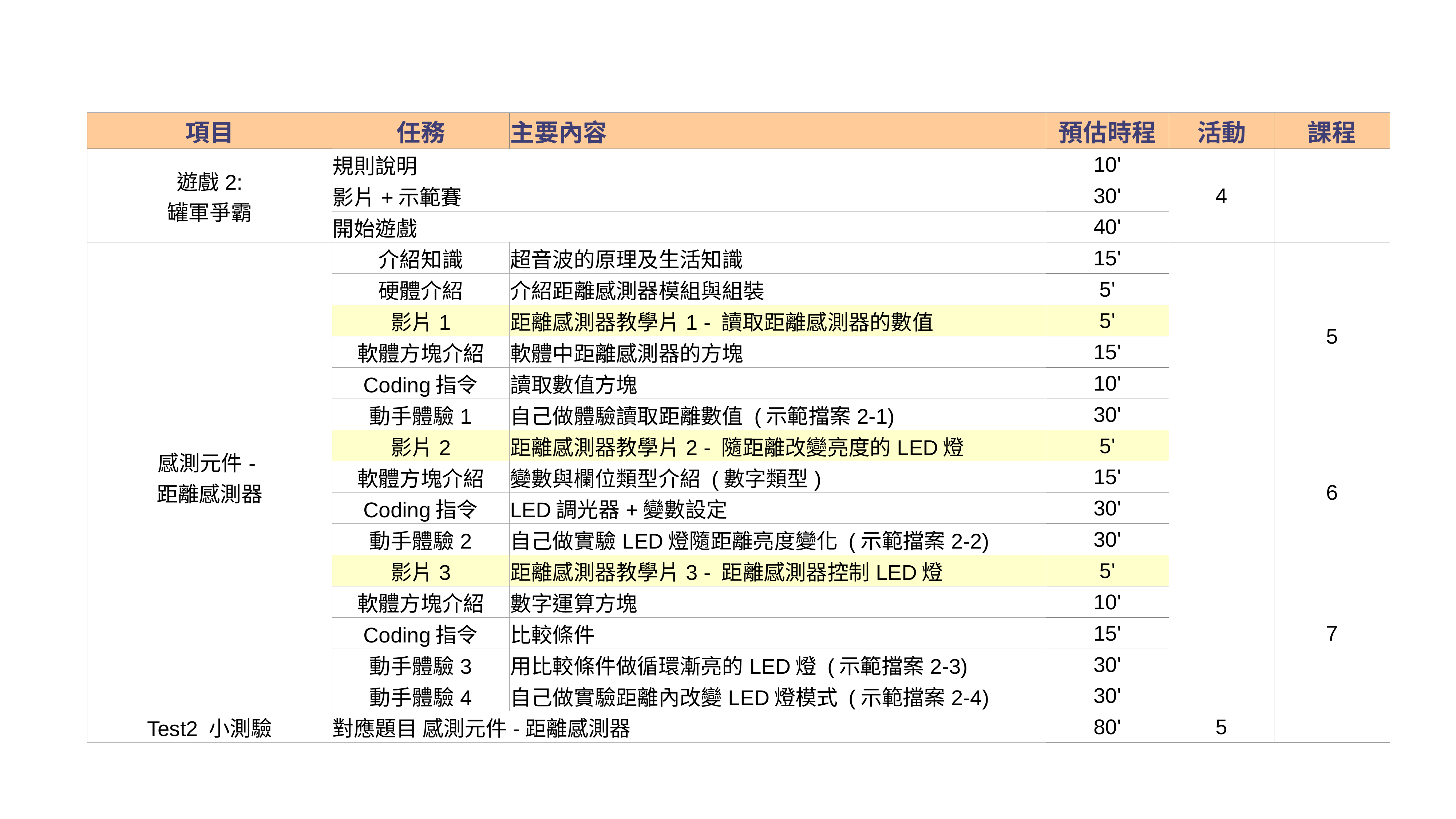

| 項目 | 任務 | 主要內容 | 預估時程 | 活動 | 課程 |
| --- | --- | --- | --- | --- | --- |
| 遊戲2: 罐軍爭霸 | 規則說明 |  | 10' | 4 |  |
|  | 影片+示範賽 |  | 30' |  |  |
|  | 開始遊戲 |  | 40' |  |  |
| 感測元件- 距離感測器 | 介紹知識 | 超音波的原理及生活知識 | 15' |  | 5 |
|  | 硬體介紹 | 介紹距離感測器模組與組裝 | 5' |  |  |
|  | 影片1 | 距離感測器教學片1 - 讀取距離感測器的數值 | 5' |  |  |
|  | 軟體方塊介紹 | 軟體中距離感測器的方塊 | 15' |  |  |
|  | Coding指令 | 讀取數值方塊 | 10' |  |  |
|  | 動手體驗1 | 自己做體驗讀取距離數值 (示範擋案2-1) | 30' |  |  |
|  | 影片2 | 距離感測器教學片2 - 隨距離改變亮度的LED燈 | 5' |  | 6 |
|  | 軟體方塊介紹 | 變數與欄位類型介紹 (數字類型) | 15' |  |  |
|  | Coding指令 | LED調光器+變數設定 | 30' |  |  |
|  | 動手體驗2 | 自己做實驗LED燈隨距離亮度變化 (示範擋案2-2) | 30' |  |  |
|  | 影片3 | 距離感測器教學片3 - 距離感測器控制LED燈 | 5' |  | 7 |
|  | 軟體方塊介紹 | 數字運算方塊 | 10' |  |  |
|  | Coding指令 | 比較條件 | 15' |  |  |
|  | 動手體驗3 | 用比較條件做循環漸亮的LED燈 (示範擋案2-3) | 30' |  |  |
|  | 動手體驗4 | 自己做實驗距離內改變LED燈模式 (示範擋案2-4) | 30' |  |  |
| Test2 小測驗 | 對應題目 感測元件-距離感測器 |  | 80' | 5 |  |